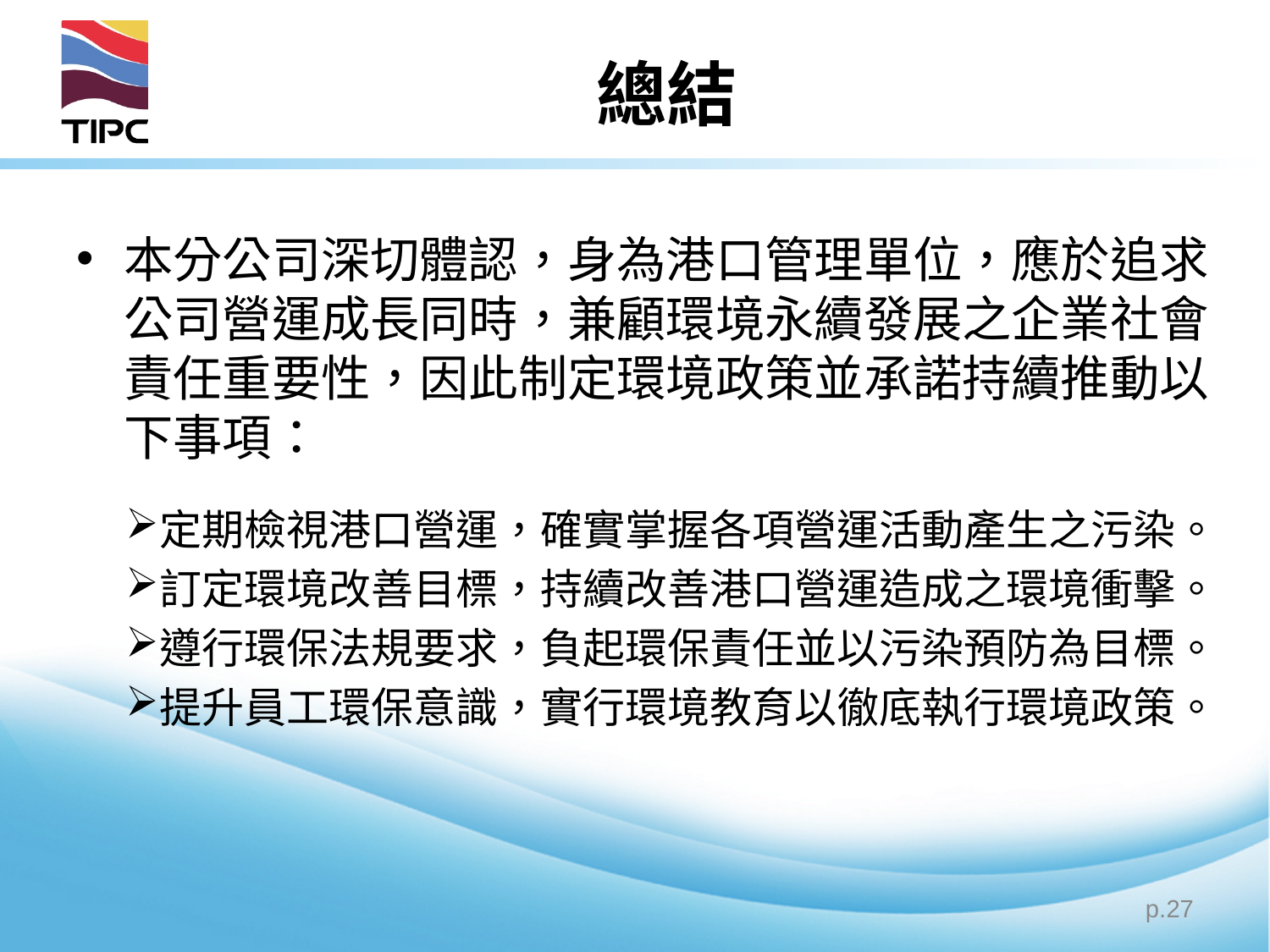

# 總結
本分公司深切體認，身為港口管理單位，應於追求公司營運成長同時，兼顧環境永續發展之企業社會責任重要性，因此制定環境政策並承諾持續推動以下事項：

定期檢視港口營運，確實掌握各項營運活動產生之污染。
訂定環境改善目標，持續改善港口營運造成之環境衝擊。
遵行環保法規要求，負起環保責任並以污染預防為目標。
提升員工環保意識，實行環境教育以徹底執行環境政策。
p.27